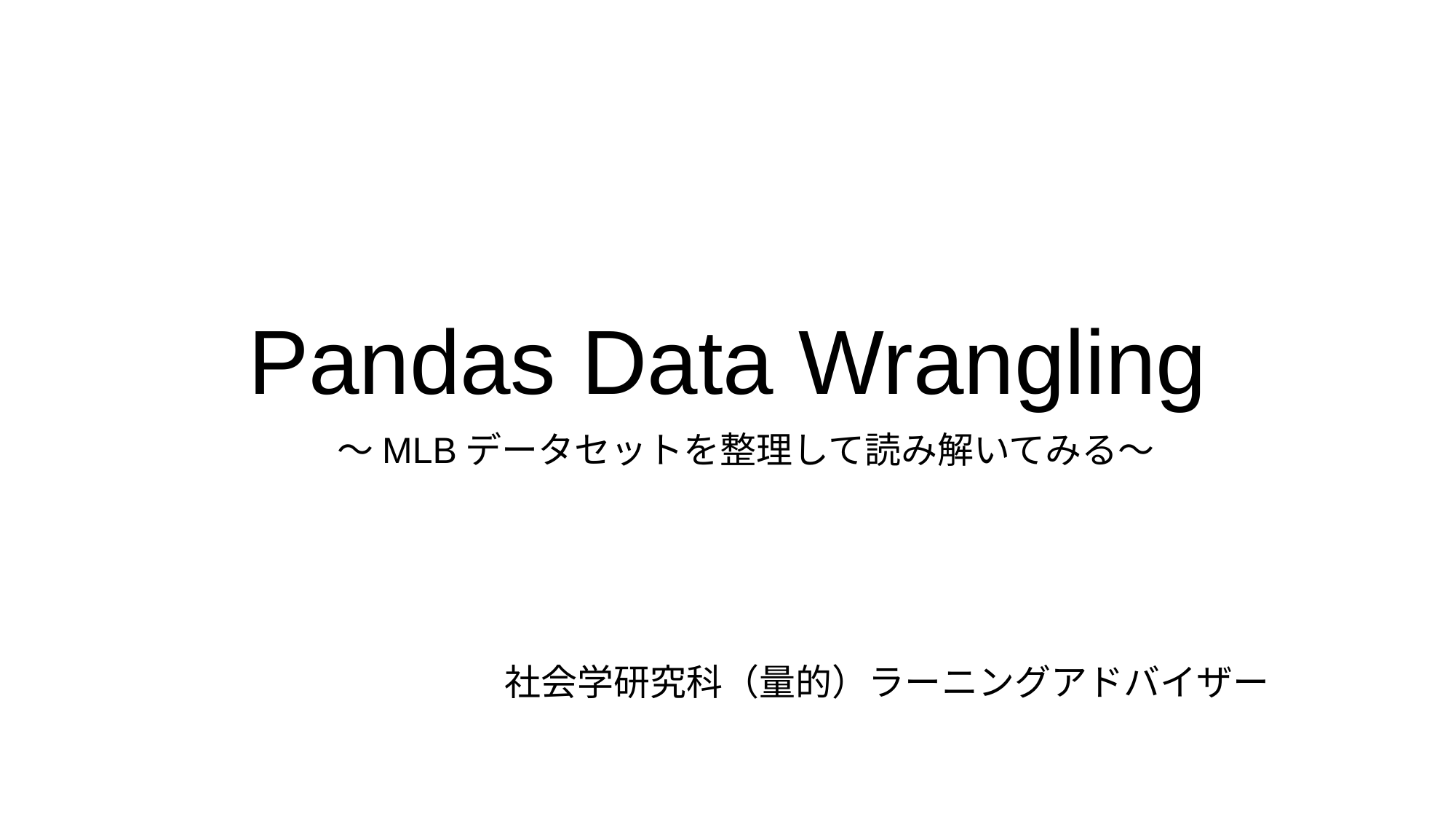

# Pandas Data Wrangling
〜MLBデータセットを整理して読み解いてみる〜
社会学研究科（量的）ラーニングアドバイザー